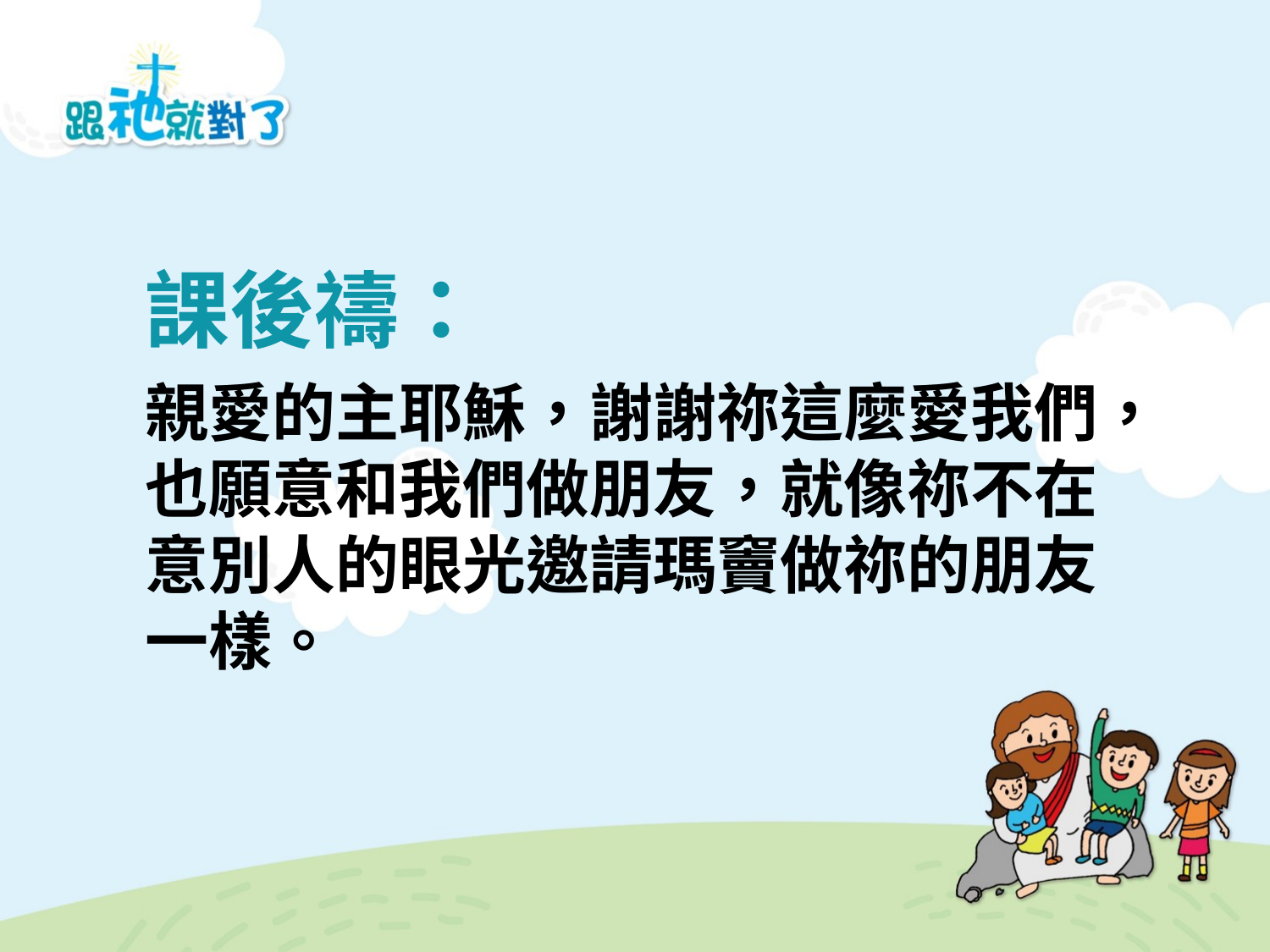

課後禱：
親愛的主耶穌，謝謝祢這麼愛我們，也願意和我們做朋友，就像祢不在意別人的眼光邀請瑪竇做祢的朋友一樣。